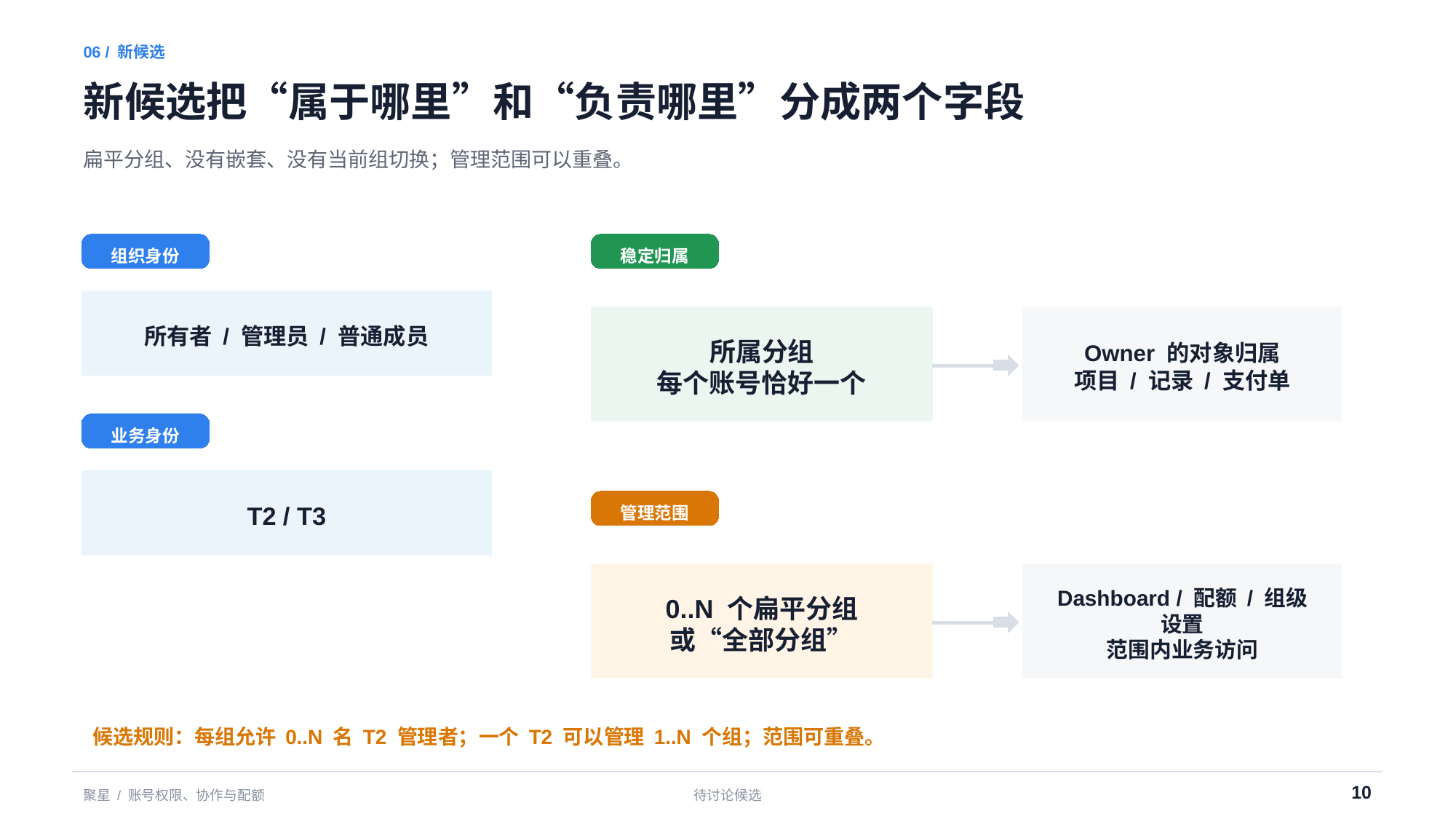

06 / 新候选
新候选把“属于哪里”和“负责哪里”分成两个字段
扁平分组、没有嵌套、没有当前组切换；管理范围可以重叠。

组织身份
稳定归属

所有者 / 管理员 / 普通成员

所属分组
每个账号恰好一个
Owner 的对象归属
项目 / 记录 / 支付单

业务身份

T2 / T3

管理范围

0..N 个扁平分组
或“全部分组”
Dashboard / 配额 / 组级设置
范围内业务访问

候选规则：每组允许 0..N 名 T2 管理者；一个 T2 可以管理 1..N 个组；范围可重叠。

10
聚星 / 账号权限、协作与配额
待讨论候选